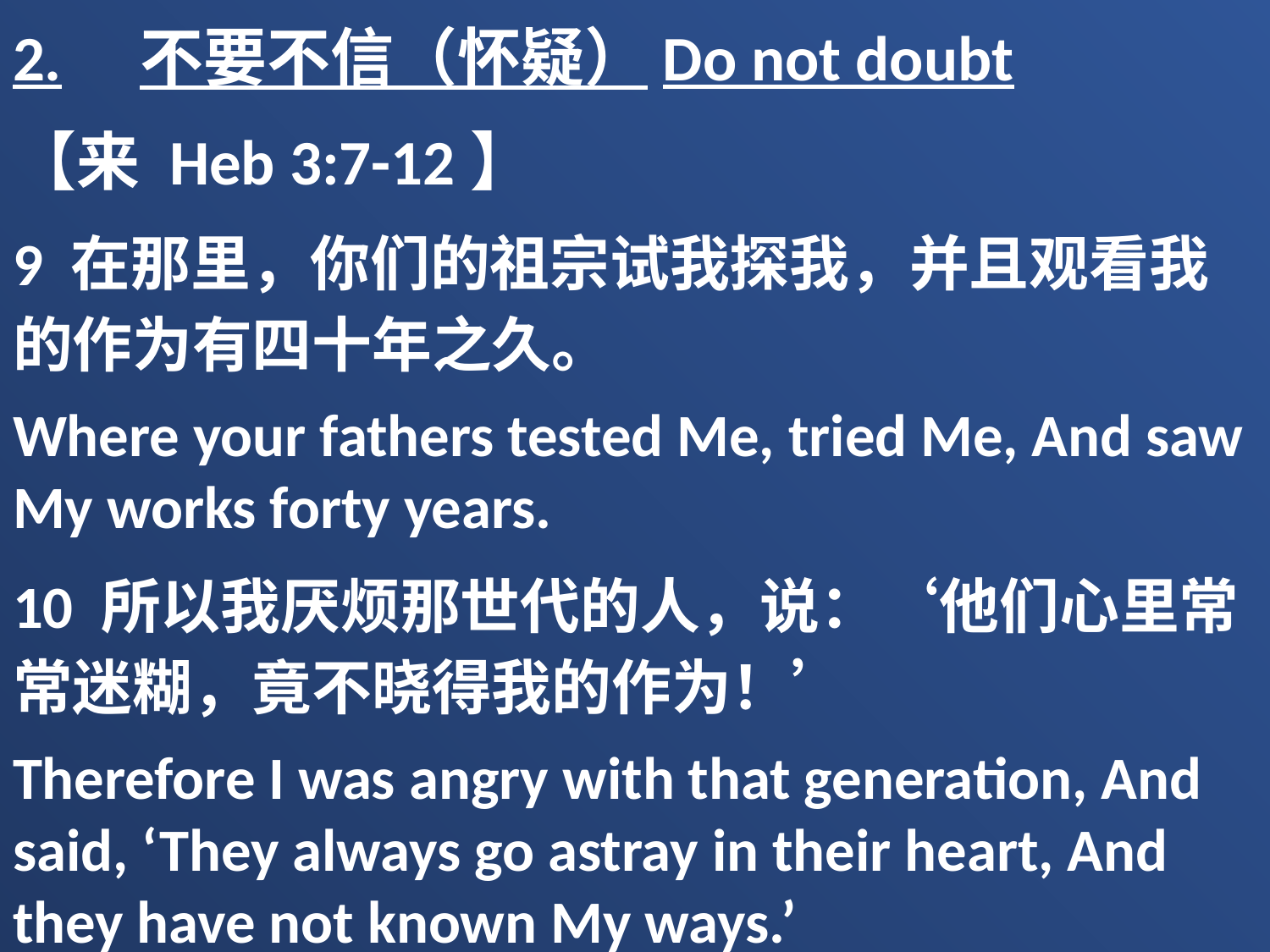

2.	不要不信（怀疑）Do not doubt
【来 Heb 3:7-12】
9 在那里，你们的祖宗试我探我，并且观看我的作为有四十年之久。
Where your fathers tested Me, tried Me, And saw My works forty years.
10 所以我厌烦那世代的人，说：‘他们心里常常迷糊，竟不晓得我的作为！’
Therefore I was angry with that generation, And said, ‘They always go astray in their heart, And they have not known My ways.’